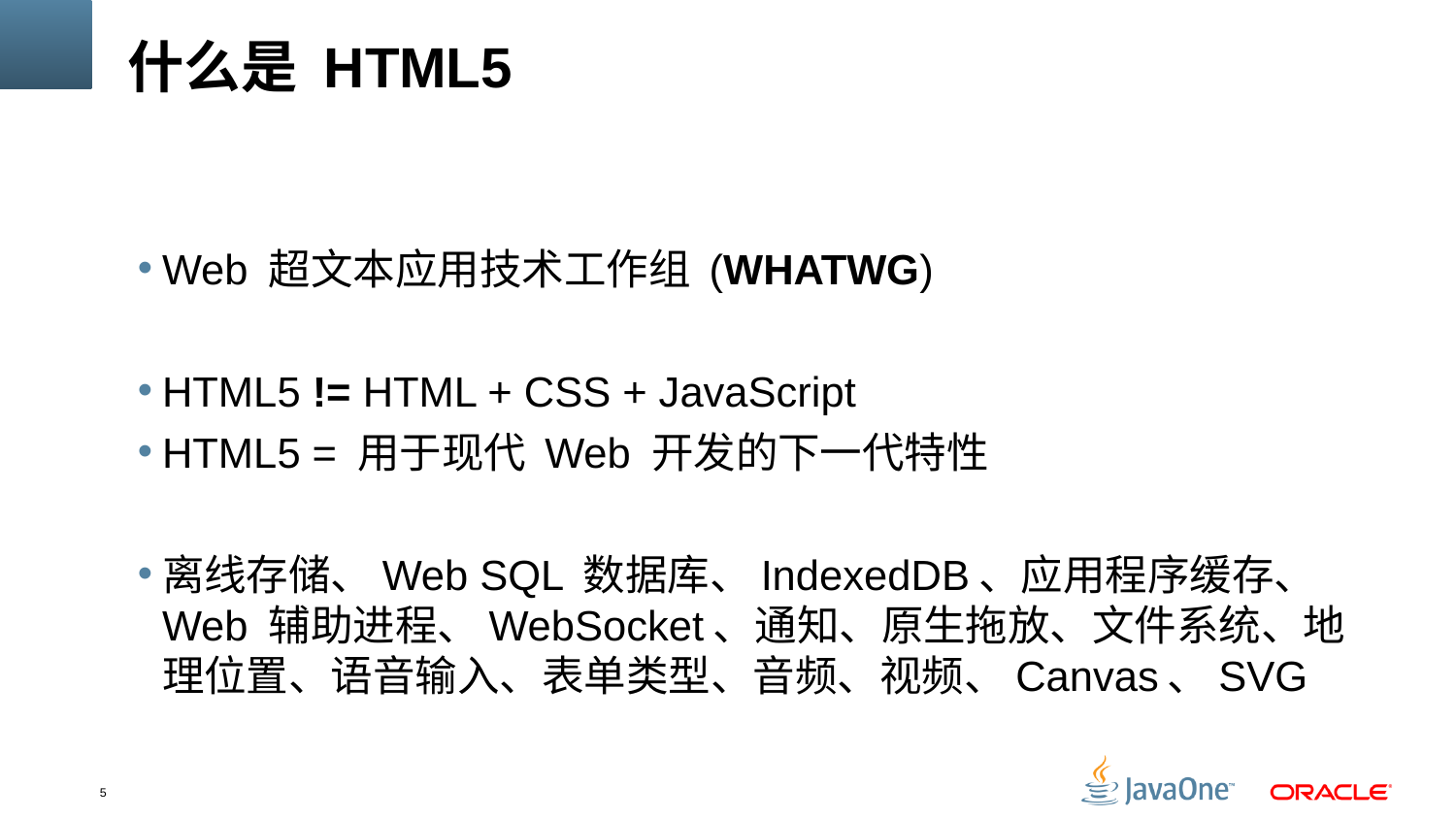

# 什么是 HTML5

Web 超文本应用技术工作组 (WHATWG)

HTML5 != HTML + CSS + JavaScript
HTML5 = 用于现代 Web 开发的下一代特性

离线存储、Web SQL 数据库、IndexedDB、应用程序缓存、Web 辅助进程、WebSocket、通知、原生拖放、文件系统、地理位置、语音输入、表单类型、音频、视频、Canvas、SVG